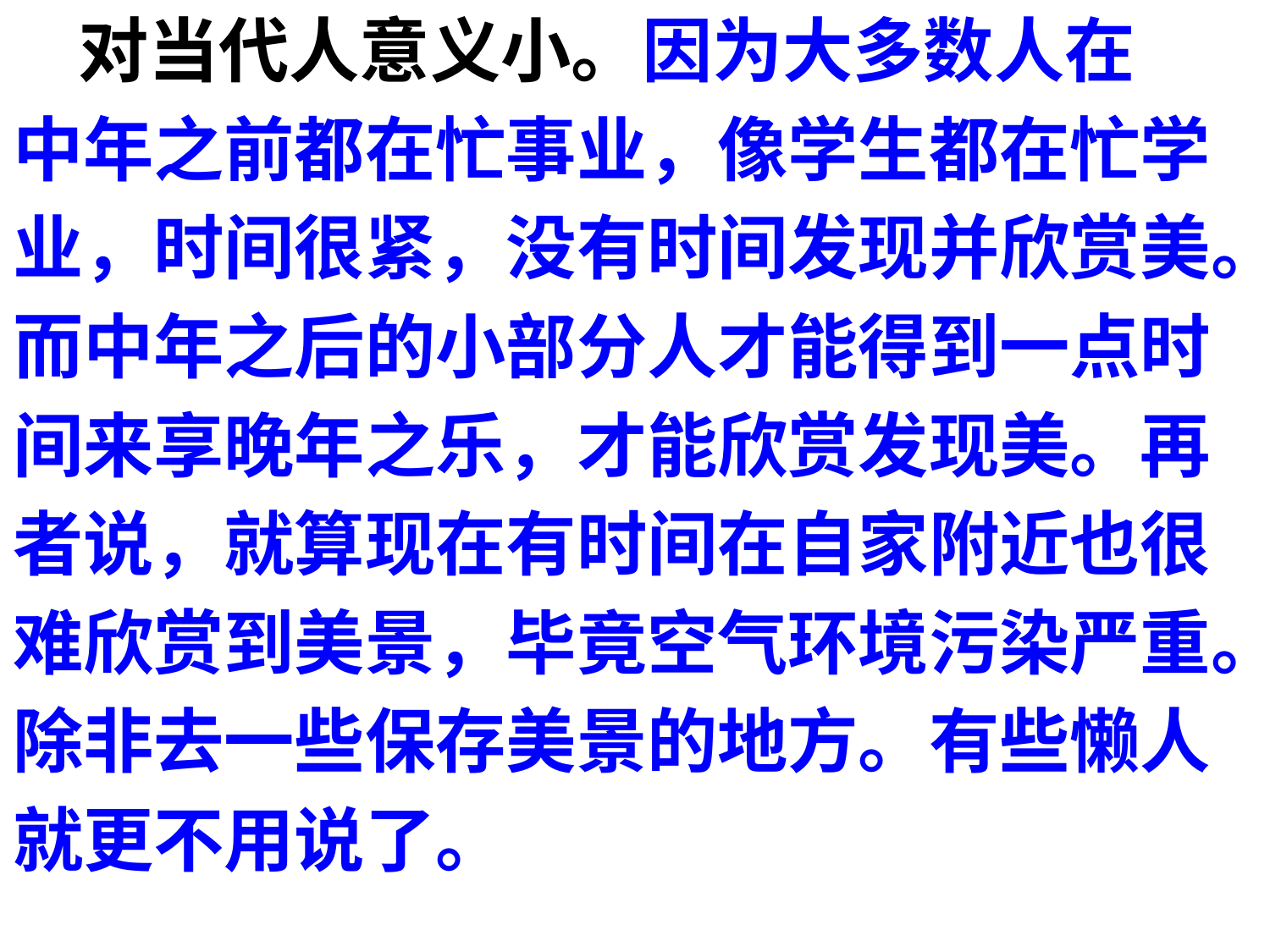

对当代人意义小。因为大多数人在
中年之前都在忙事业，像学生都在忙学
业，时间很紧，没有时间发现并欣赏美。
而中年之后的小部分人才能得到一点时
间来享晚年之乐，才能欣赏发现美。再
者说，就算现在有时间在自家附近也很
难欣赏到美景，毕竟空气环境污染严重。
除非去一些保存美景的地方。有些懒人
就更不用说了。